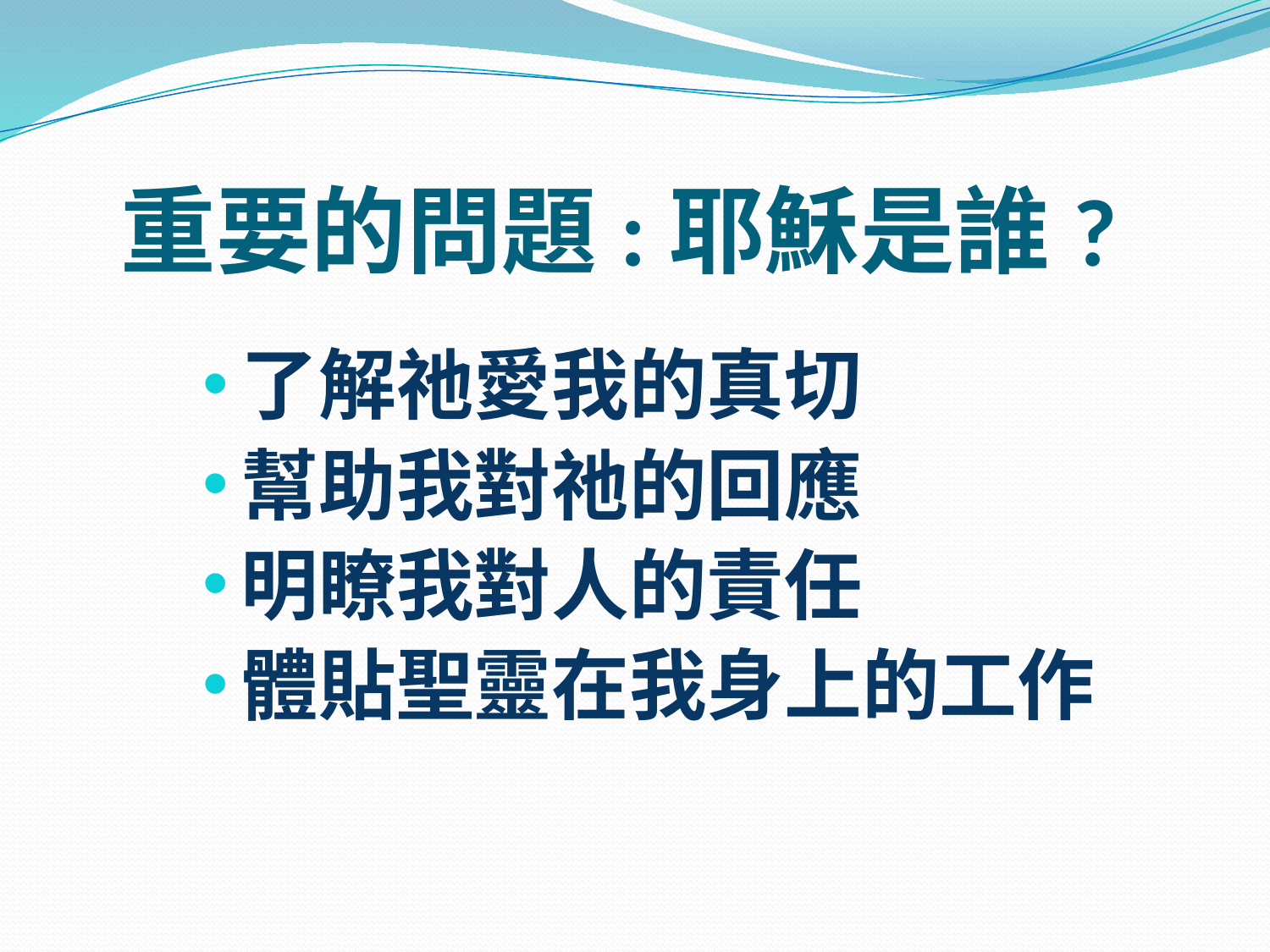

# 重要的問題:耶穌是誰?
了解祂愛我的真切
幫助我對祂的回應
明瞭我對人的責任
體貼聖靈在我身上的工作